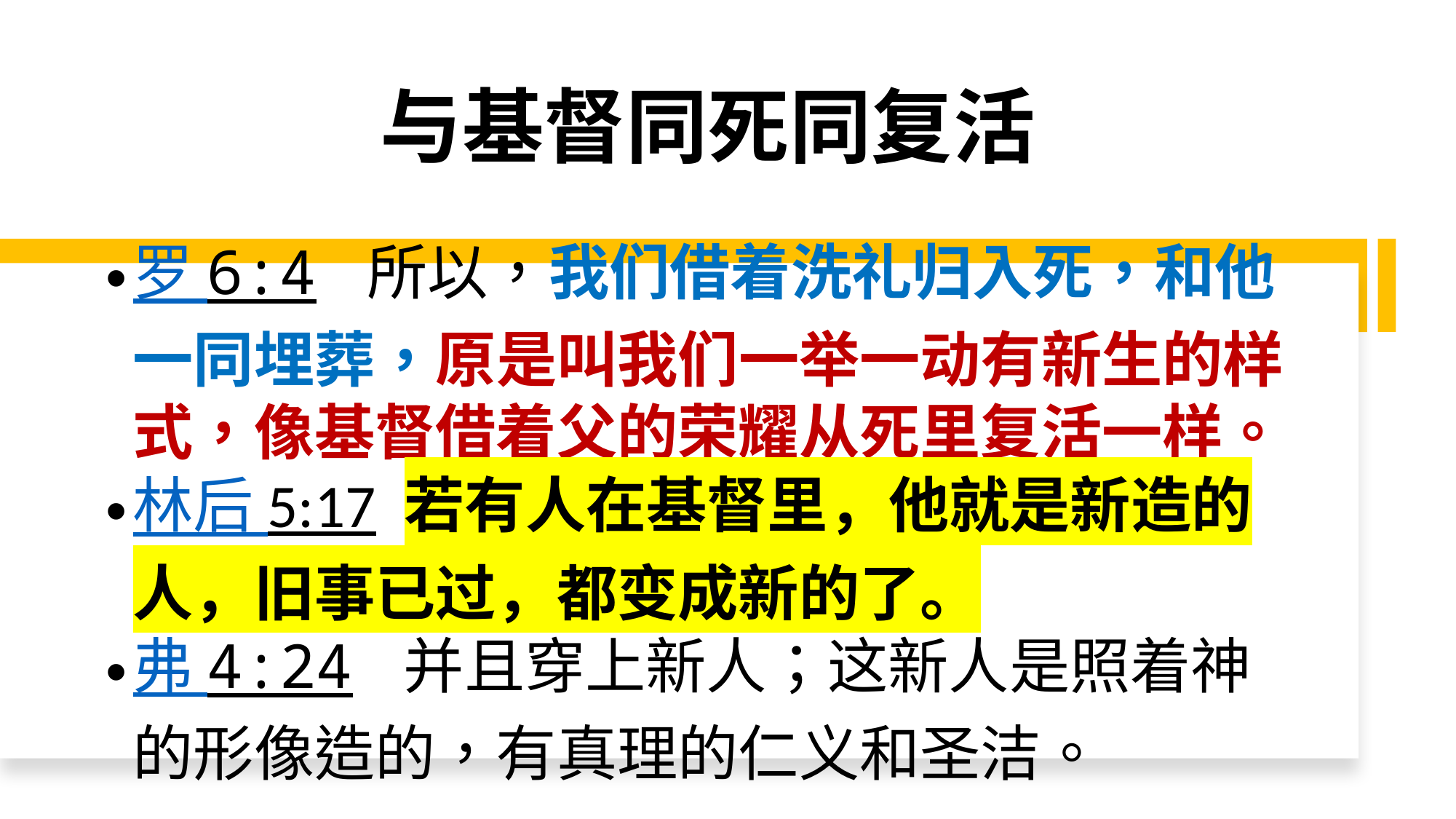

# 与基督同死同复活

罗 6:4 所以，我们借着洗礼归入死，和他一同埋葬，原是叫我们一举一动有新生的样式，像基督借着父的荣耀从死里复活一样。
林后 5:17 若有人在基督里，他就是新造的人，旧事已过，都变成新的了。
弗 4:24 并且穿上新人；这新人是照着神的形像造的，有真理的仁义和圣洁。